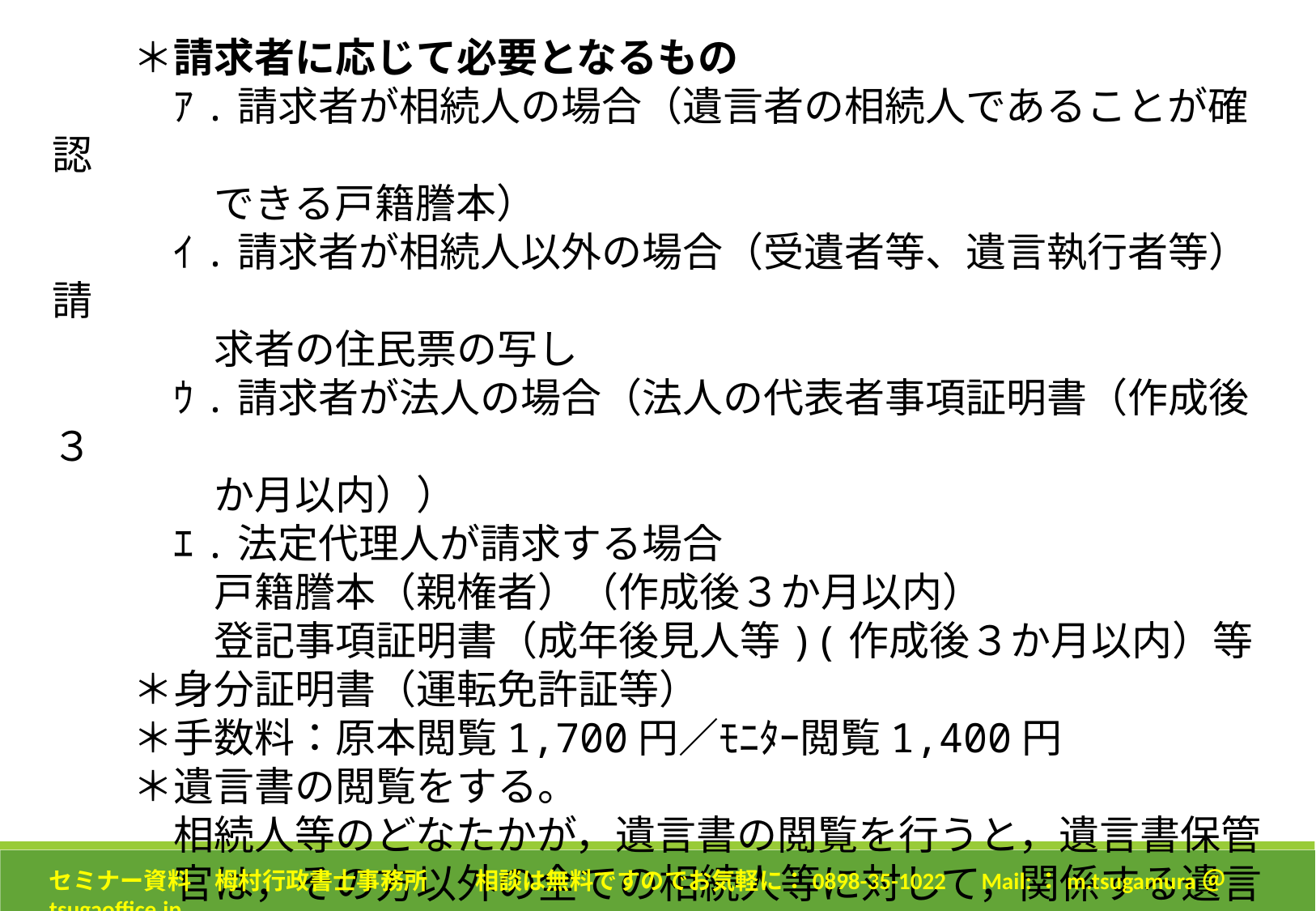

＊請求者に応じて必要となるもの
　　　ｱ.請求者が相続人の場合（遺言者の相続人であることが確認
　　　　できる戸籍謄本）
　　　ｲ.請求者が相続人以外の場合（受遺者等、遺言執行者等）請
　　　　求者の住民票の写し
　　　ｳ.請求者が法人の場合（法人の代表者事項証明書（作成後３
　　　　か月以内））
　　　ｴ.法定代理人が請求する場合
　　　　戸籍謄本（親権者）（作成後３か月以内）
　　　　登記事項証明書（成年後見人等)(作成後３か月以内）等
　　＊身分証明書（運転免許証等）
　　＊手数料：原本閲覧1,700円／ﾓﾆﾀｰ閲覧1,400円
　　＊遺言書の閲覧をする。
　　　相続人等のどなたかが，遺言書の閲覧を行うと，遺言書保管
　　　官は，その方以外の全ての相続人等に対して，関係する遺言
　　　書を保管している旨を通知します。
セミナー資料　栂村行政書士事務所　　相談は無料ですのでお気軽に：0898-35-1022　Mail:：m.tsugamura＠tsugaoffice.jp